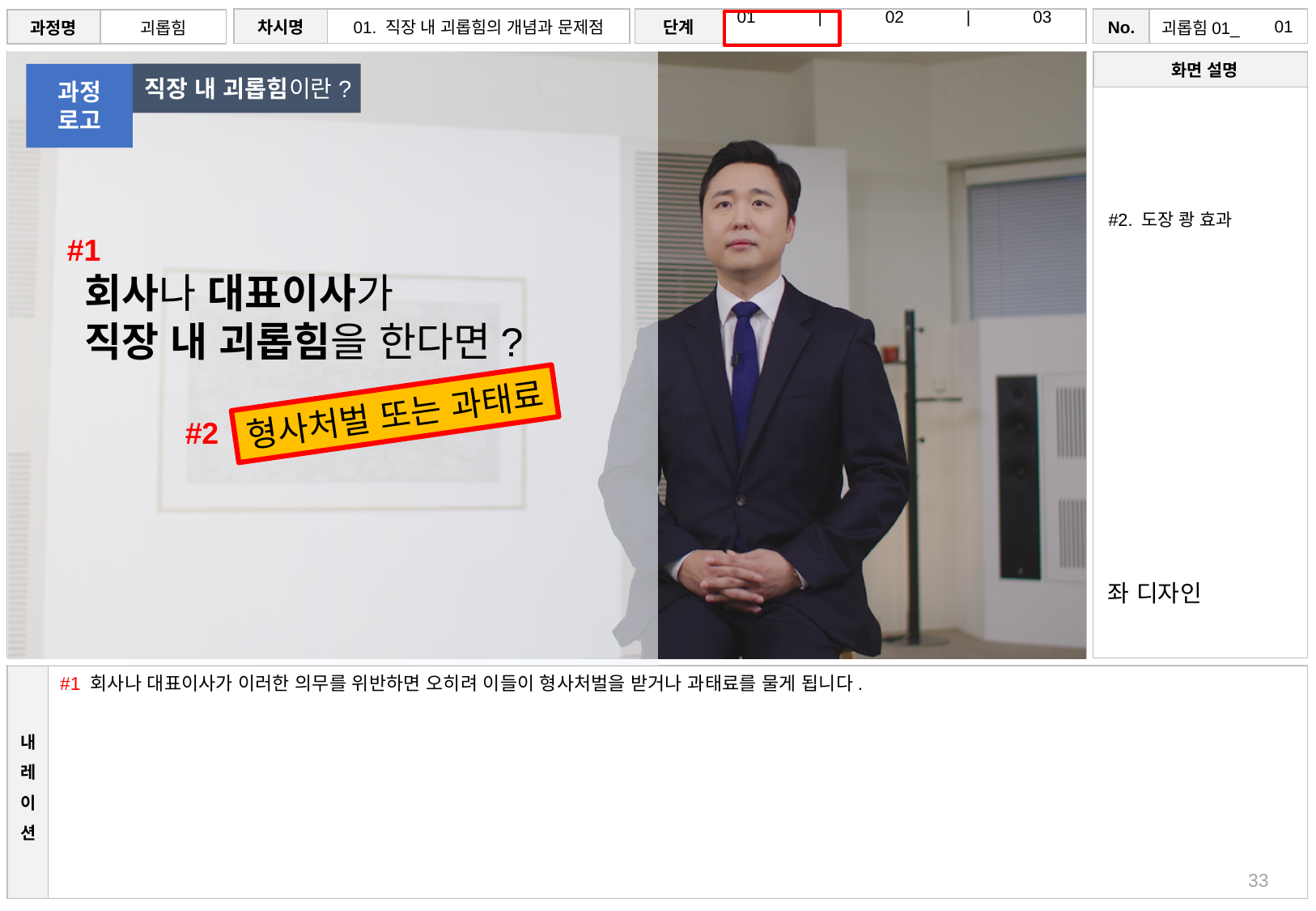

# 01
직장 내 괴롭힘이란?
과정
로고
#2. 도장 쾅 효과
#1
회사나 대표이사가
직장 내 괴롭힘을 한다면?
형사처벌 또는 과태료
#2
좌 디자인
#1 회사나 대표이사가 이러한 의무를 위반하면 오히려 이들이 형사처벌을 받거나 과태료를 물게 됩니다.
33